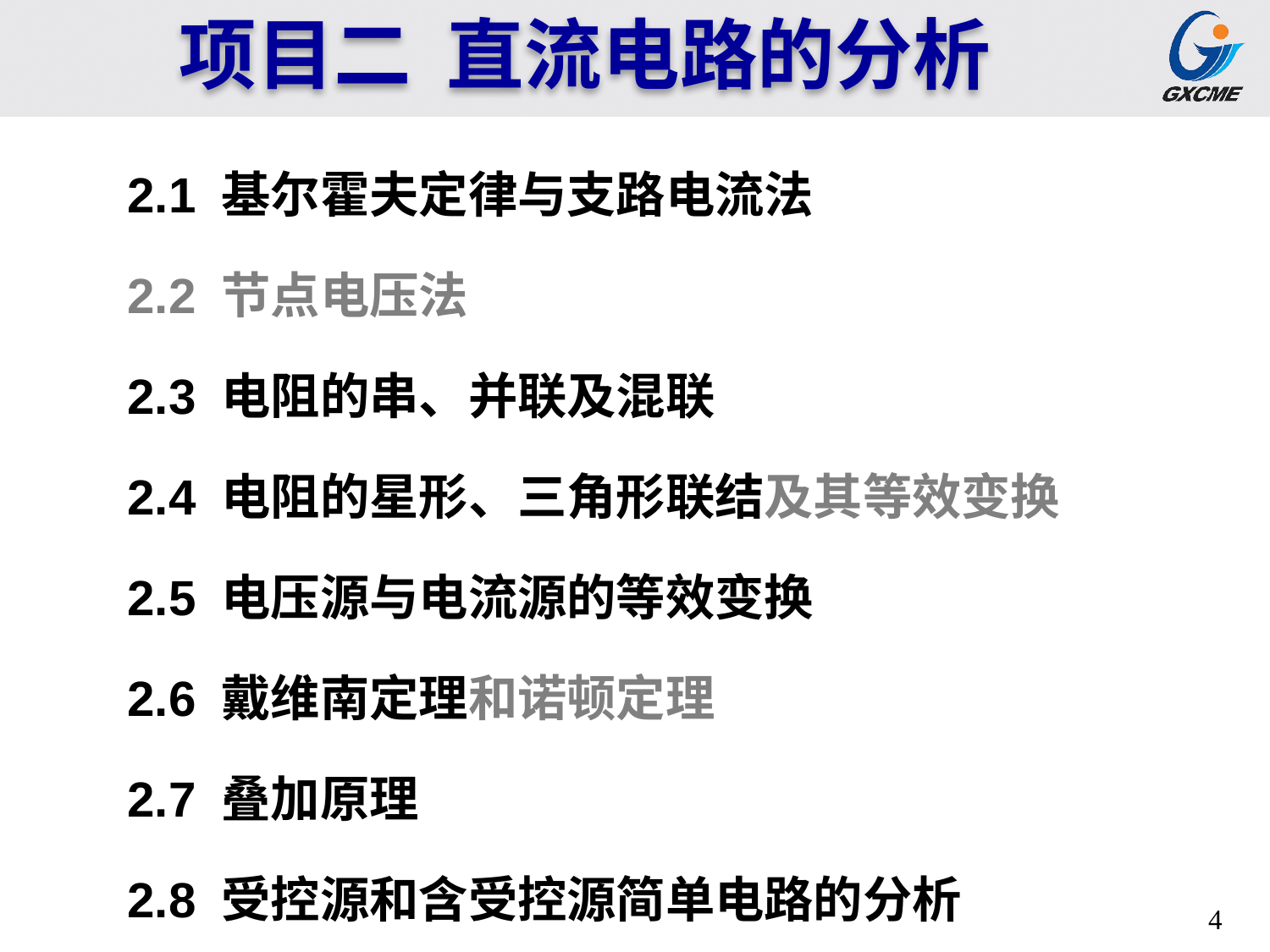

项目二  直流电路的分析
2.1 基尔霍夫定律与支路电流法
2.2 节点电压法
2.3 电阻的串、并联及混联
2.4 电阻的星形、三角形联结及其等效变换
2.5 电压源与电流源的等效变换
2.6 戴维南定理和诺顿定理
2.7 叠加原理
2.8 受控源和含受控源简单电路的分析
4